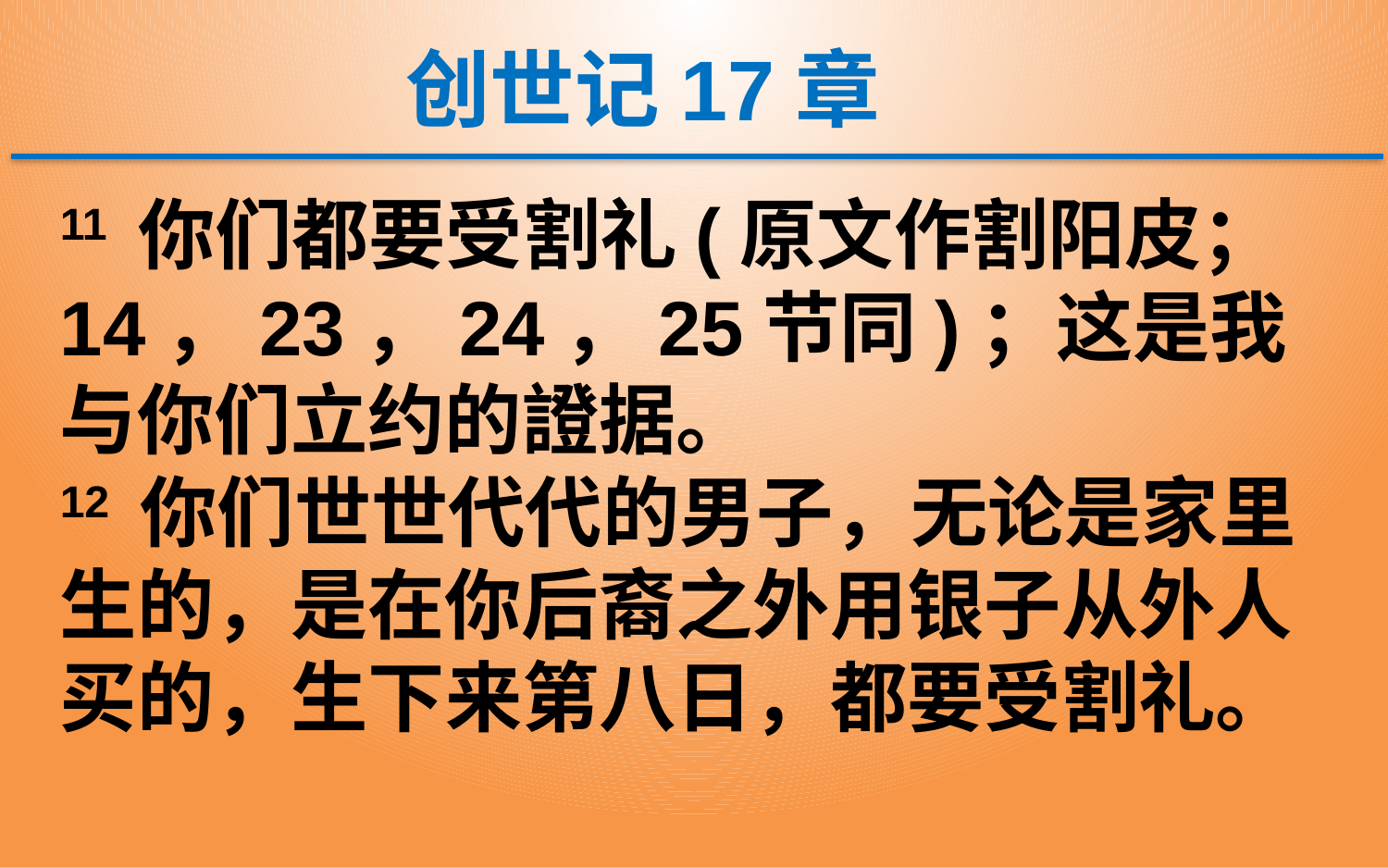

创世记17章
11 你们都要受割礼(原文作割阳皮；14，23，24，25节同)；这是我与你们立约的證据。
12 你们世世代代的男子，无论是家里生的，是在你后裔之外用银子从外人买的，生下来第八日，都要受割礼。